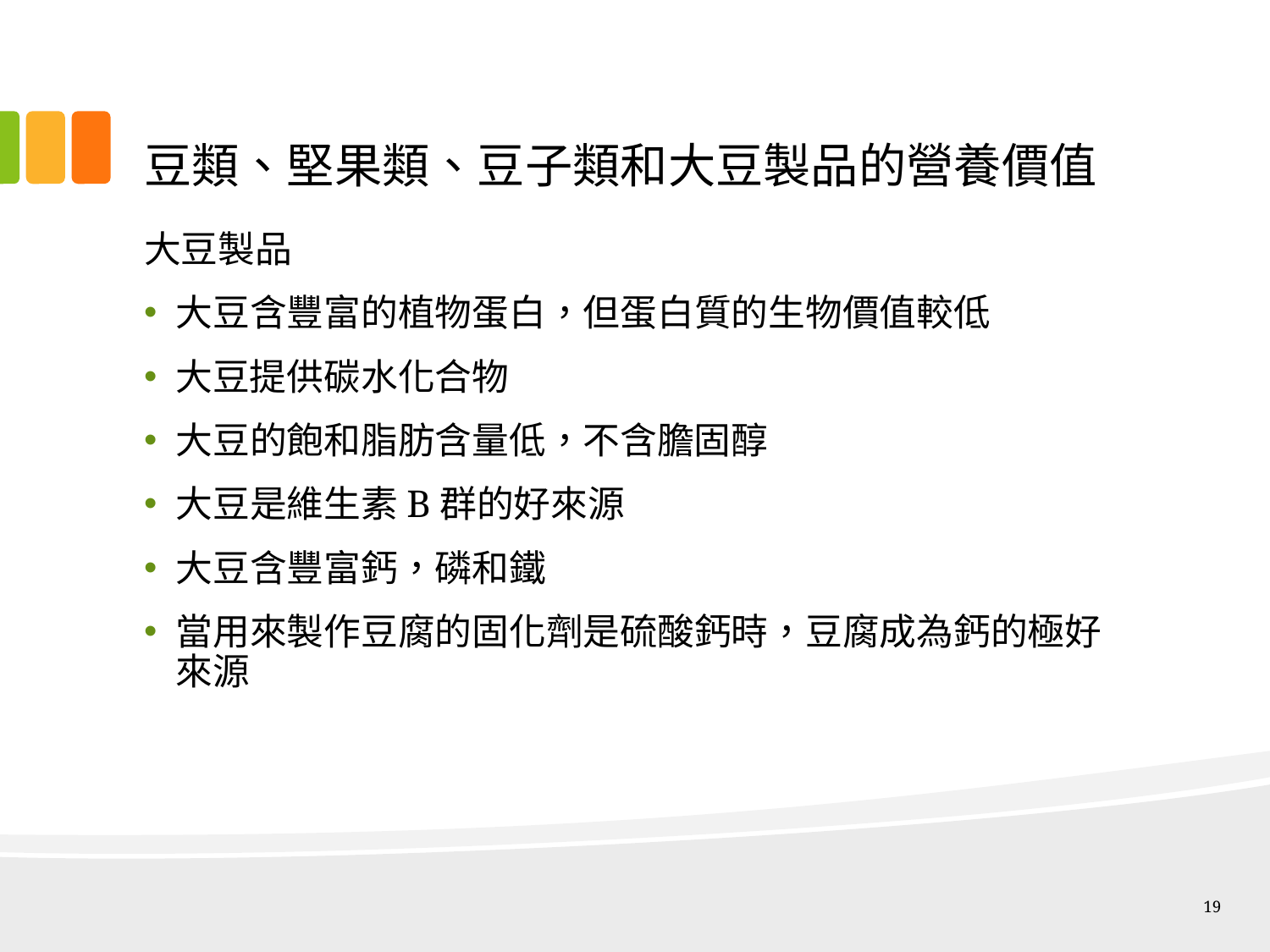

# 豆類、堅果類、豆子類和大豆製品的營養價值
大豆製品
大豆含豐富的植物蛋白，但蛋白質的生物價值較低
大豆提供碳水化合物
大豆的飽和脂肪含量低，不含膽固醇
大豆是維生素B群的好來源
大豆含豐富鈣，磷和鐵
當用來製作豆腐的固化劑是硫酸鈣時，豆腐成為鈣的極好來源
19